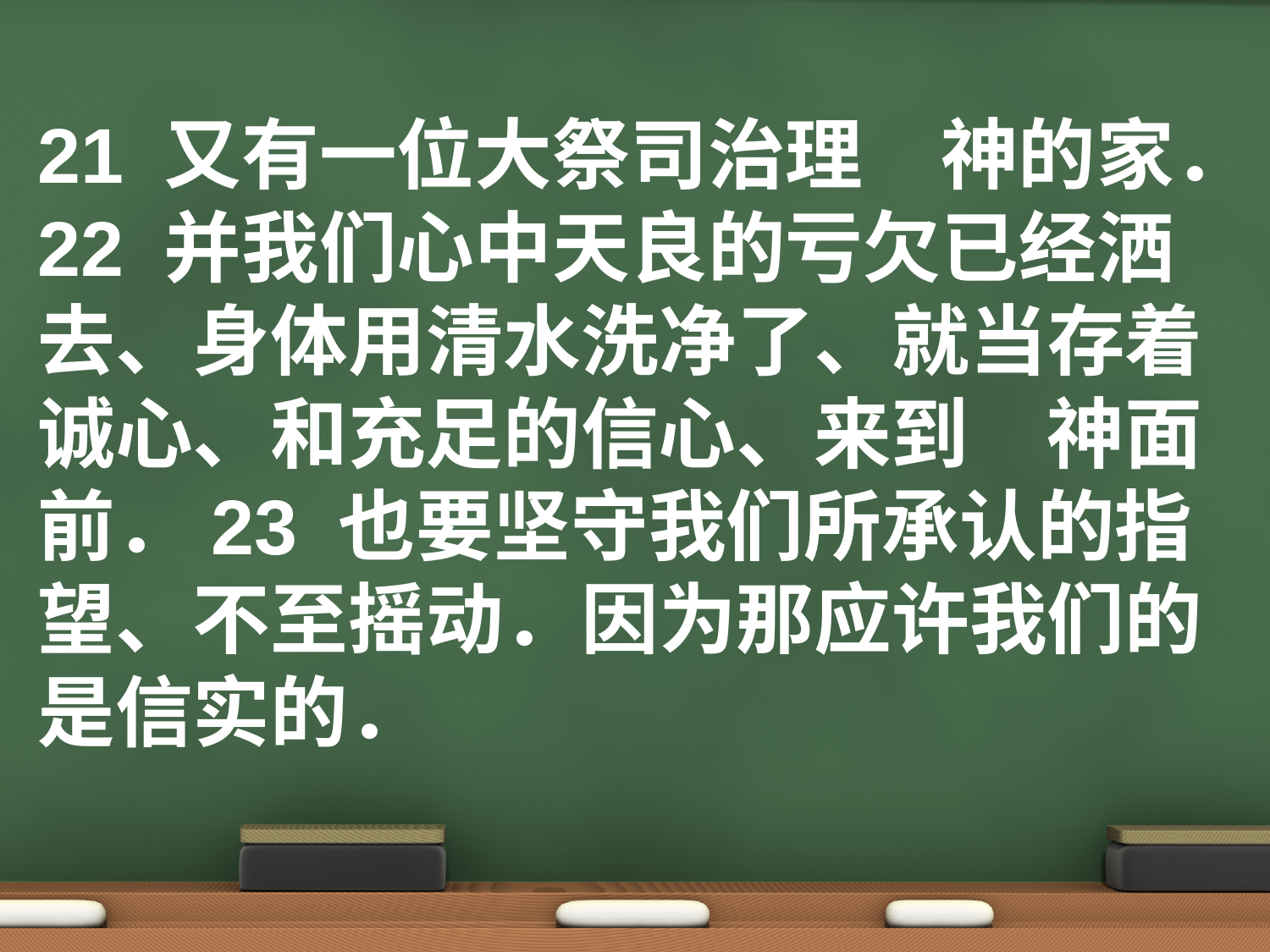

21 又有一位大祭司治理　神的家．22 并我们心中天良的亏欠已经洒去、身体用清水洗净了、就当存着诚心、和充足的信心、来到　神面前．23 也要坚守我们所承认的指望、不至摇动．因为那应许我们的是信实的．